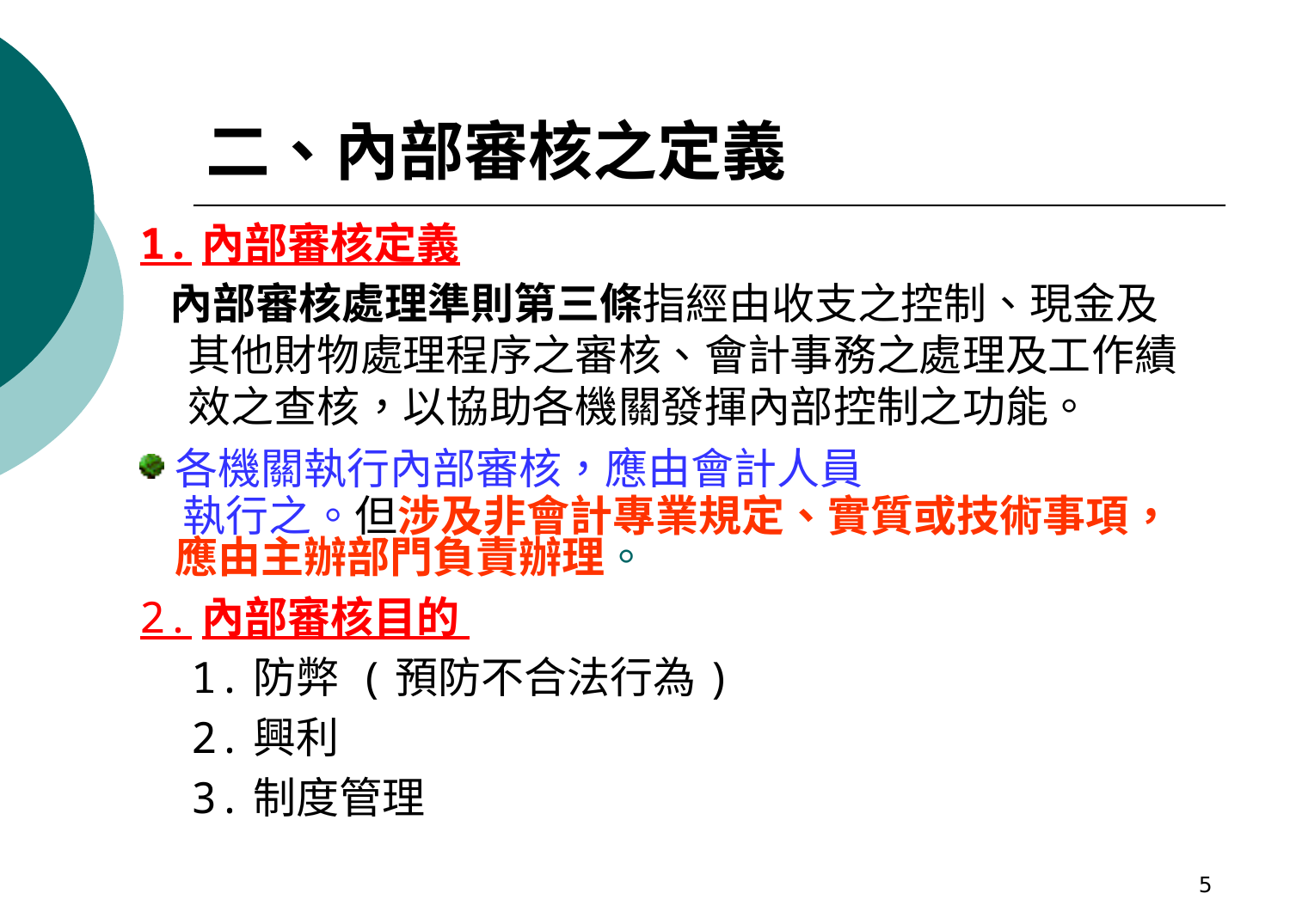

# 二、內部審核之定義
1.內部審核定義
  內部審核處理準則第三條指經由收支之控制、現金及其他財物處理程序之審核、會計事務之處理及工作績效之查核，以協助各機關發揮內部控制之功能。
各機關執行內部審核，應由會計人員
　執行之。但涉及非會計專業規定、實質或技術事項，應由主辦部門負責辦理。
2.內部審核目的
  1.防弊 (預防不合法行為)
  2.興利
  3.制度管理

5